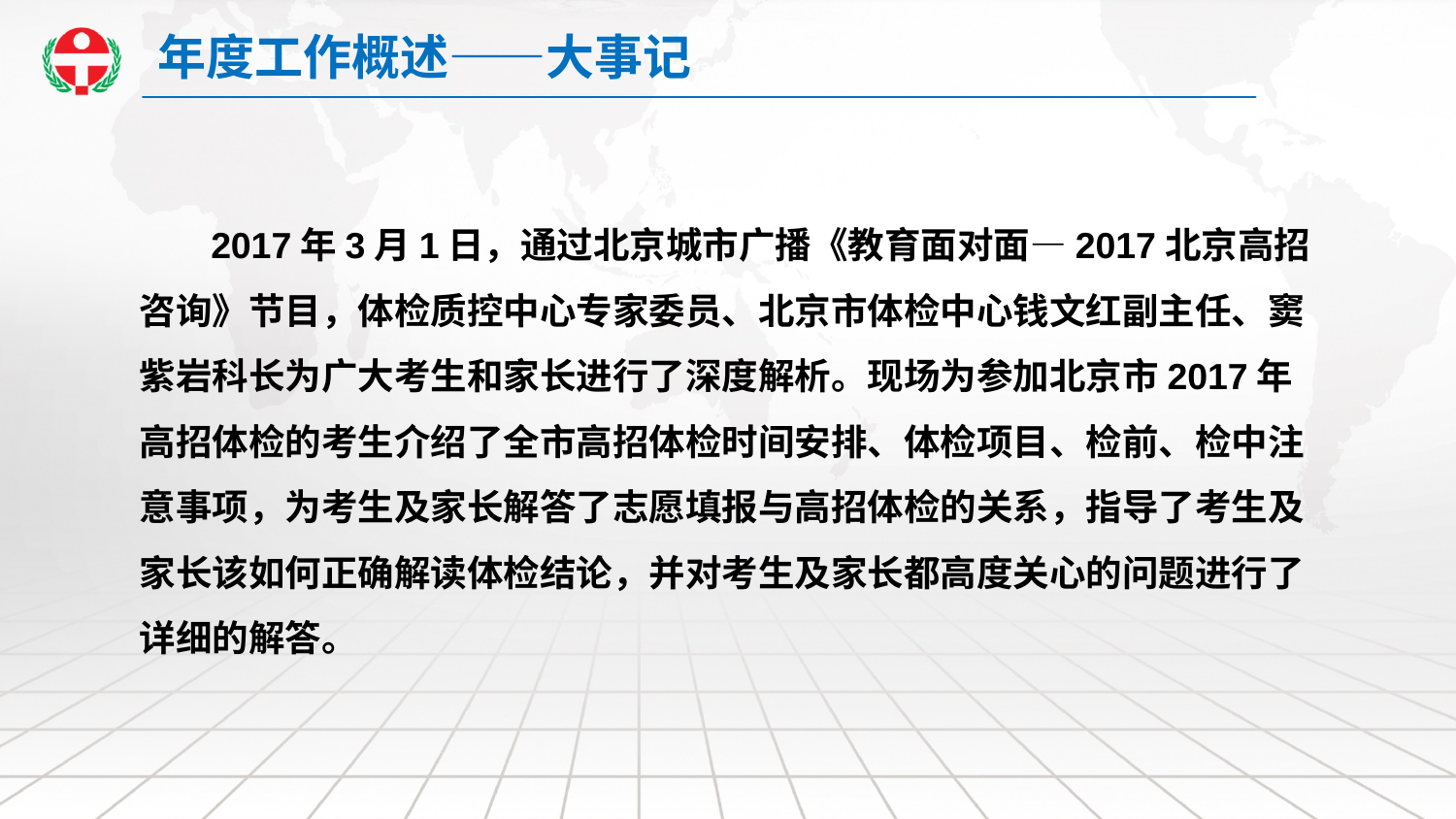

年度工作概述——大事记
       2017年3月1日，通过北京城市广播《教育面对面—2017北京高招咨询》节目，体检质控中心专家委员、北京市体检中心钱文红副主任、窦紫岩科长为广大考生和家长进行了深度解析。现场为参加北京市2017年高招体检的考生介绍了全市高招体检时间安排、体检项目、检前、检中注意事项，为考生及家长解答了志愿填报与高招体检的关系，指导了考生及家长该如何正确解读体检结论，并对考生及家长都高度关心的问题进行了详细的解答。